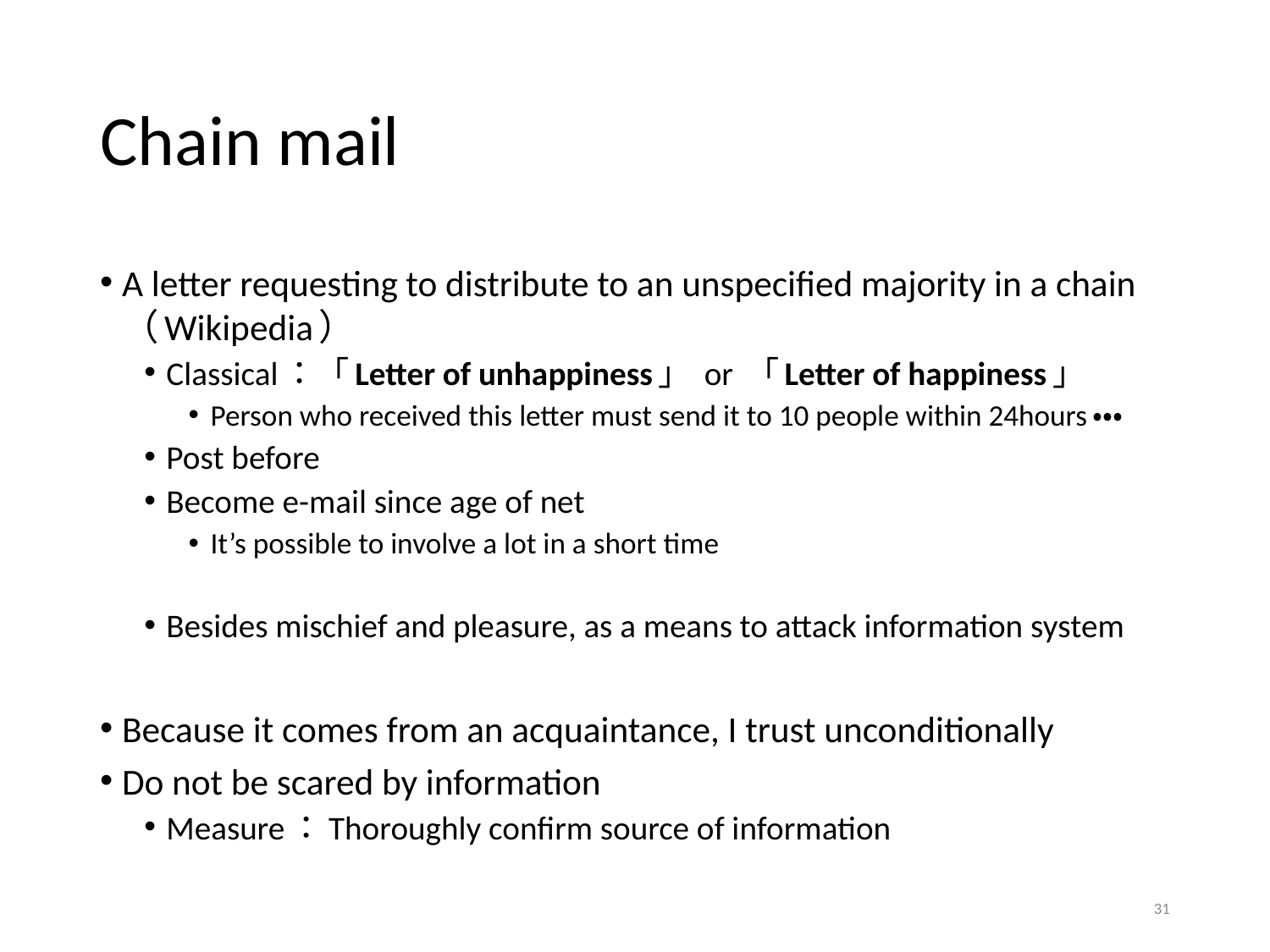

# Chain mail
A letter requesting to distribute to an unspecified majority in a chain（Wikipedia）
Classical：「Letter of unhappiness」 or 「Letter of happiness」
Person who received this letter must send it to 10 people within 24hours・・・
Post before
Become e-mail since age of net
It’s possible to involve a lot in a short time

Besides mischief and pleasure, as a means to attack information system

Because it comes from an acquaintance, I trust unconditionally
Do not be scared by information
Measure：Thoroughly confirm source of information

31